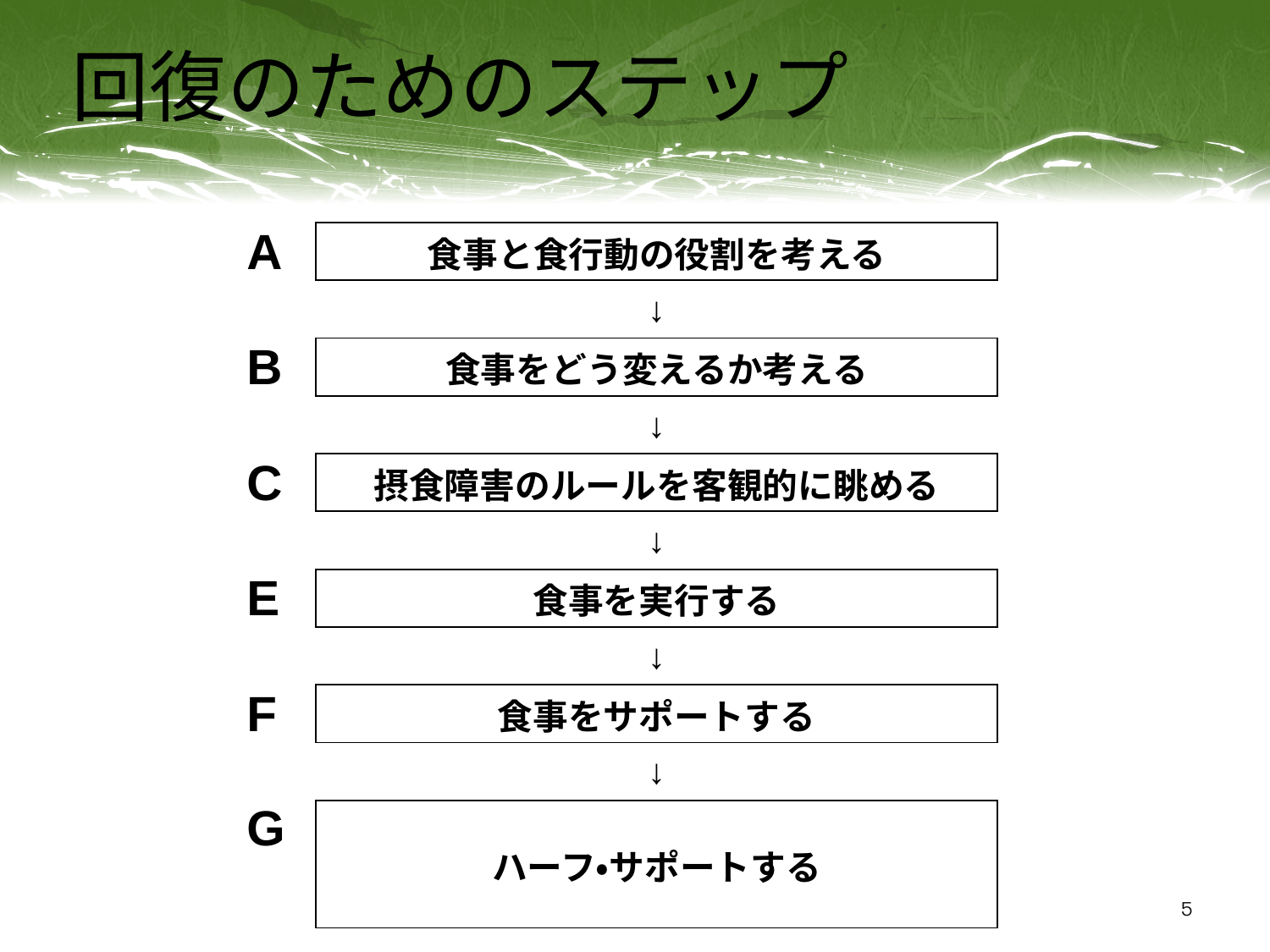

# 回復のためのステップ
|  |  |  |  |
| --- | --- | --- | --- |
|  | A | 食事と食行動の役割を考える |  |
|  |  | ↓ |  |
|  | B | 食事をどう変えるか考える |  |
|  |  | ↓ |  |
|  | C | 摂食障害のルールを客観的に眺める |  |
|  |  | ↓ |  |
|  | E | 食事を実行する |  |
|  |  | ↓ |  |
|  | F | 食事をサポートする |  |
|  |  | ↓ |  |
|  | G | ハーフ・サポートする |  |
|  |  |  |  |
5